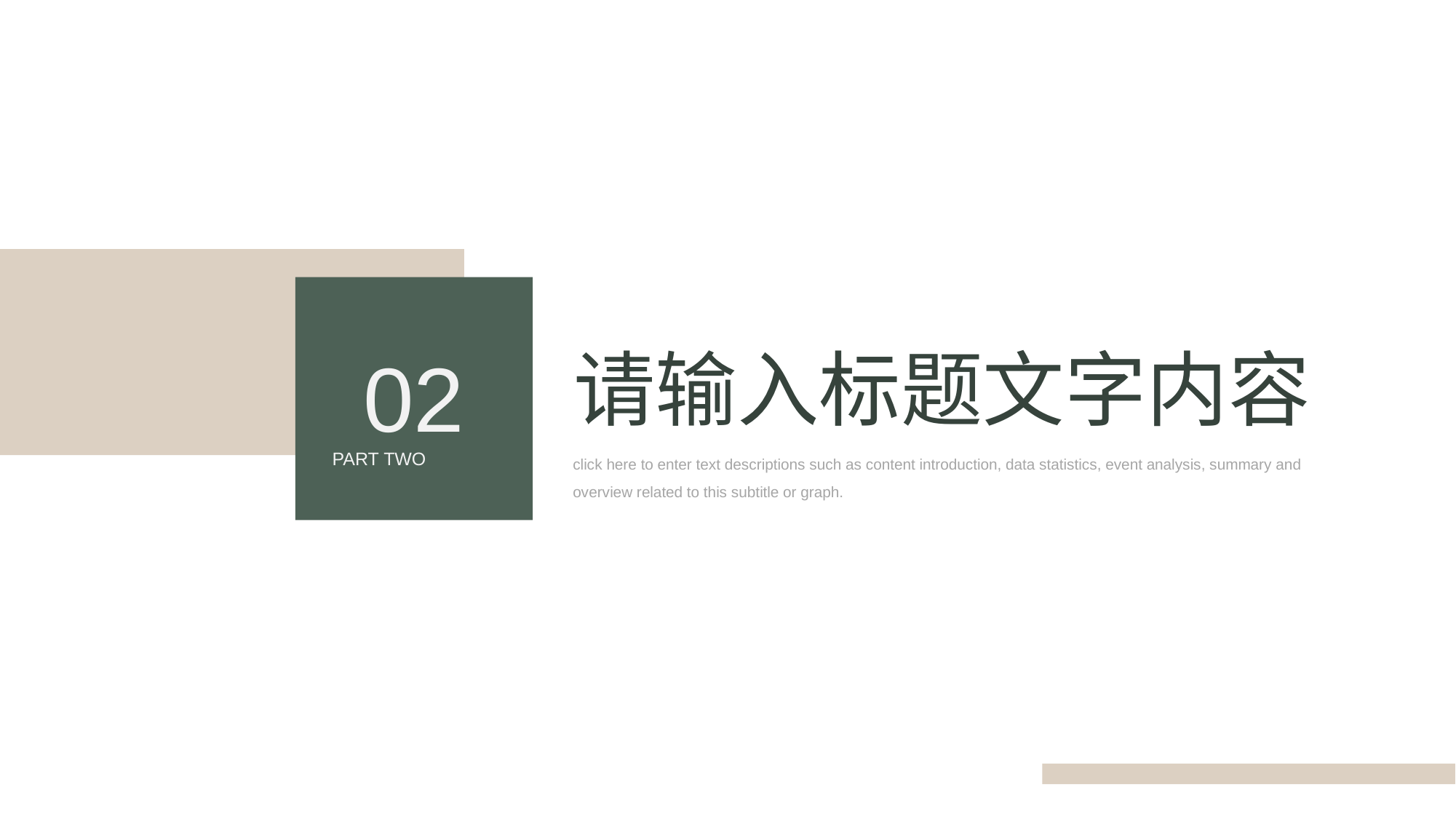

请输入标题文字内容
02
click here to enter text descriptions such as content introduction, data statistics, event analysis, summary and overview related to this subtitle or graph.
PART TWO